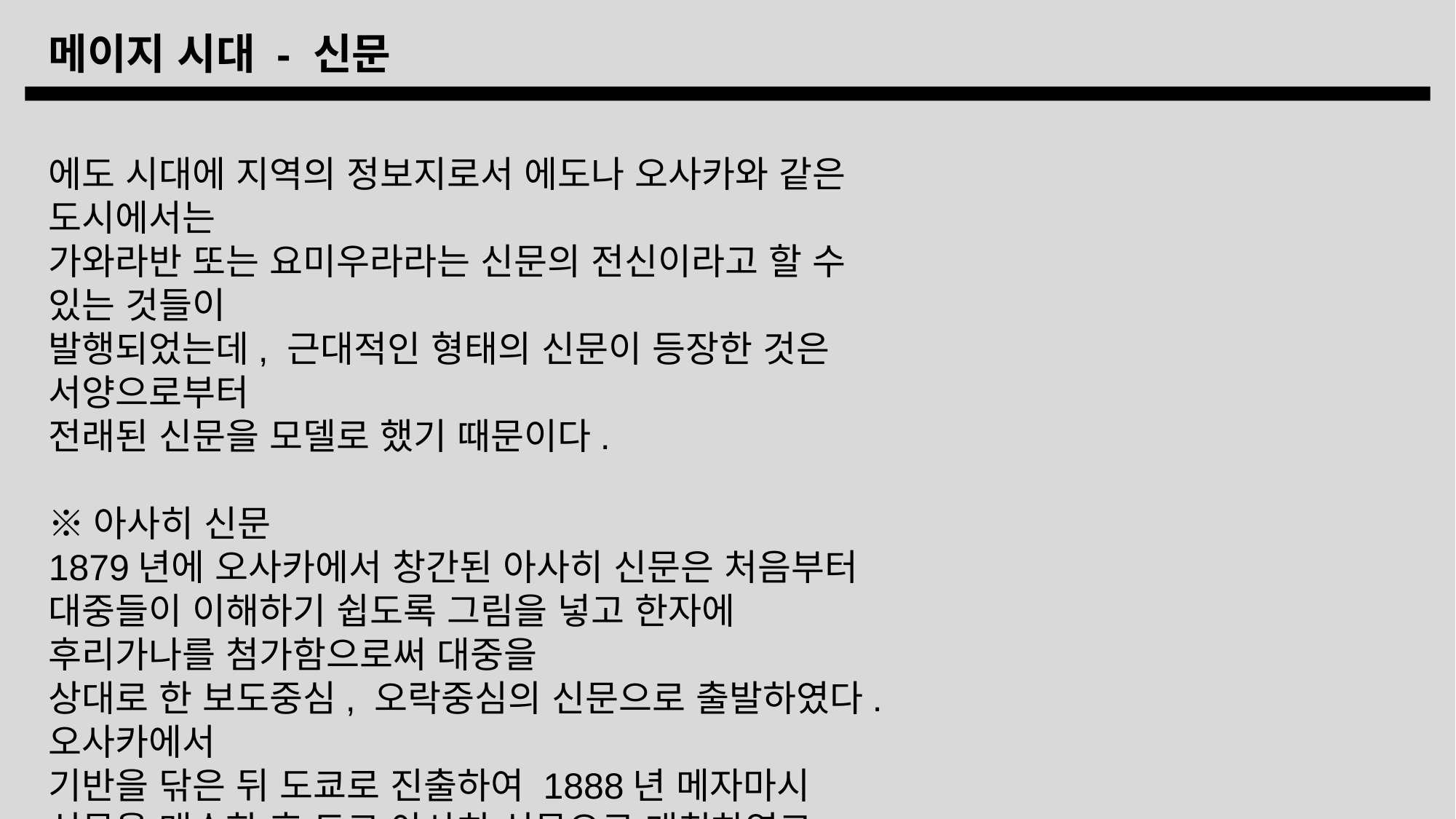

메이지 시대 - 신문

에도 시대에 지역의 정보지로서 에도나 오사카와 같은 도시에서는
가와라반 또는 요미우라라는 신문의 전신이라고 할 수 있는 것들이
발행되었는데, 근대적인 형태의 신문이 등장한 것은 서양으로부터
전래된 신문을 모델로 했기 때문이다.

※아사히 신문
1879년에 오사카에서 창간된 아사히 신문은 처음부터 대중들이 이해하기 쉽도록 그림을 넣고 한자에 후리가나를 첨가함으로써 대중을
상대로 한 보도중심, 오락중심의 신문으로 출발하였다. 오사카에서
기반을 닦은 뒤 도쿄로 진출하여 1888년 메자마시 신문을 매수한 후 도쿄 아사히 신문으로 개칭하였고, 1889년부터 오사카에서 발행하는 오사카아사히 신문으로 개칭하였다.